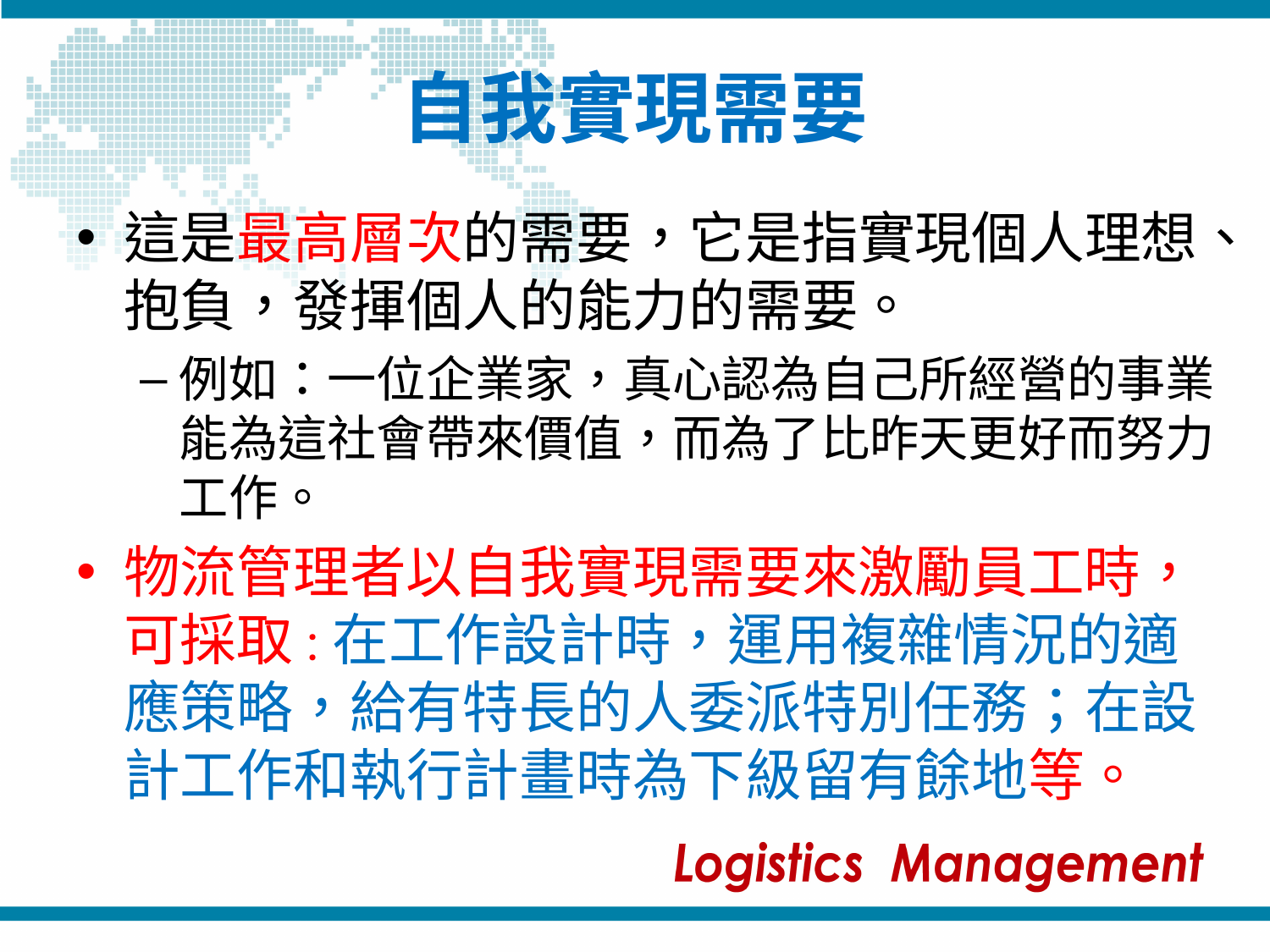

# 自我實現需要
這是最高層次的需要，它是指實現個人理想、抱負，發揮個人的能力的需要。
例如：一位企業家，真心認為自己所經營的事業能為這社會帶來價值，而為了比昨天更好而努力工作。
物流管理者以自我實現需要來激勵員工時，可採取:在工作設計時，運用複雜情況的適應策略，給有特長的人委派特別任務；在設計工作和執行計畫時為下級留有餘地等。